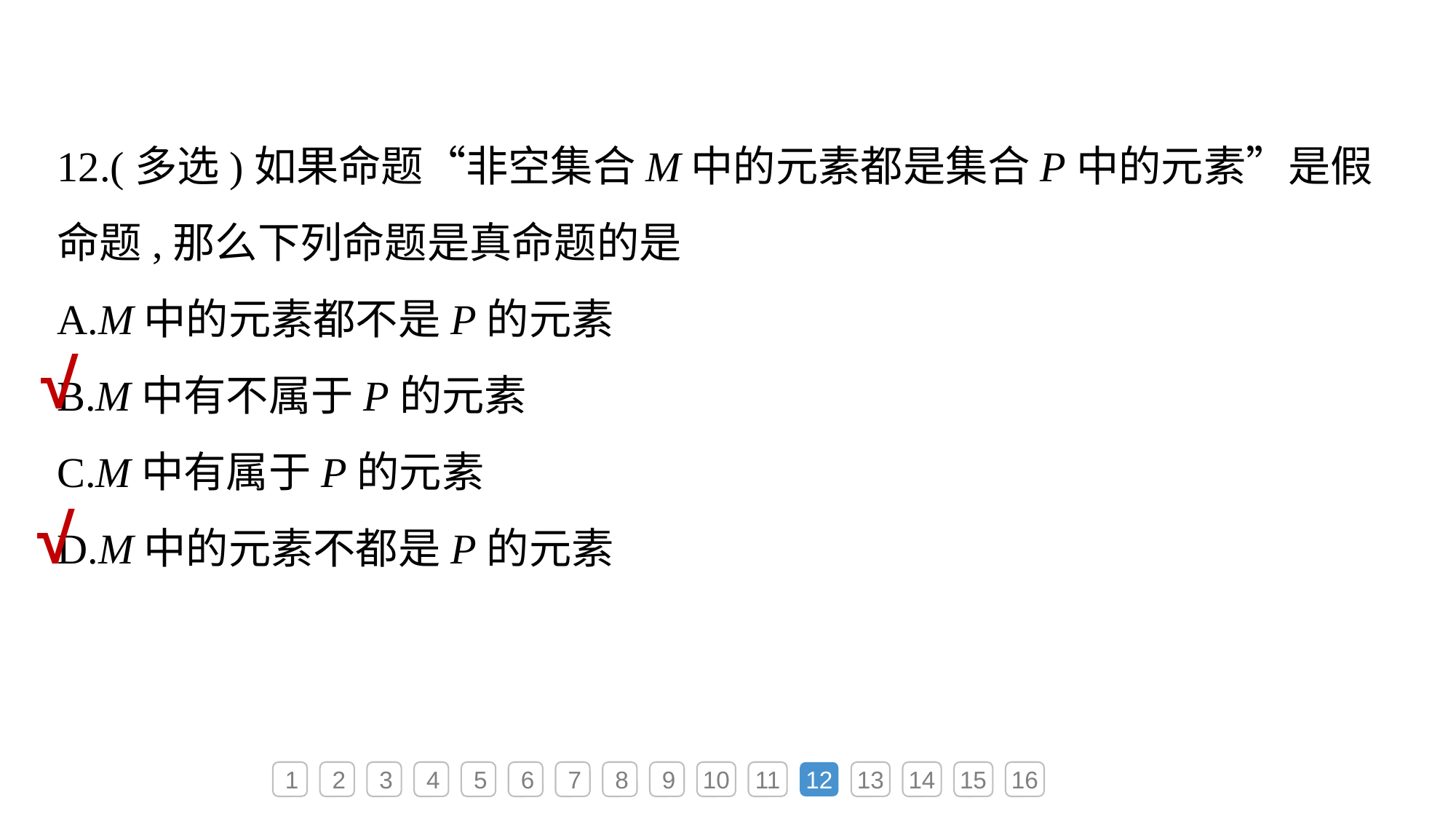

12.(多选)如果命题“非空集合M中的元素都是集合P中的元素”是假命题,那么下列命题是真命题的是
A.M中的元素都不是P的元素
B.M中有不属于P的元素
C.M中有属于P的元素
D.M中的元素不都是P的元素
√
√
1
2
3
4
5
6
7
8
9
10
11
12
13
14
15
16